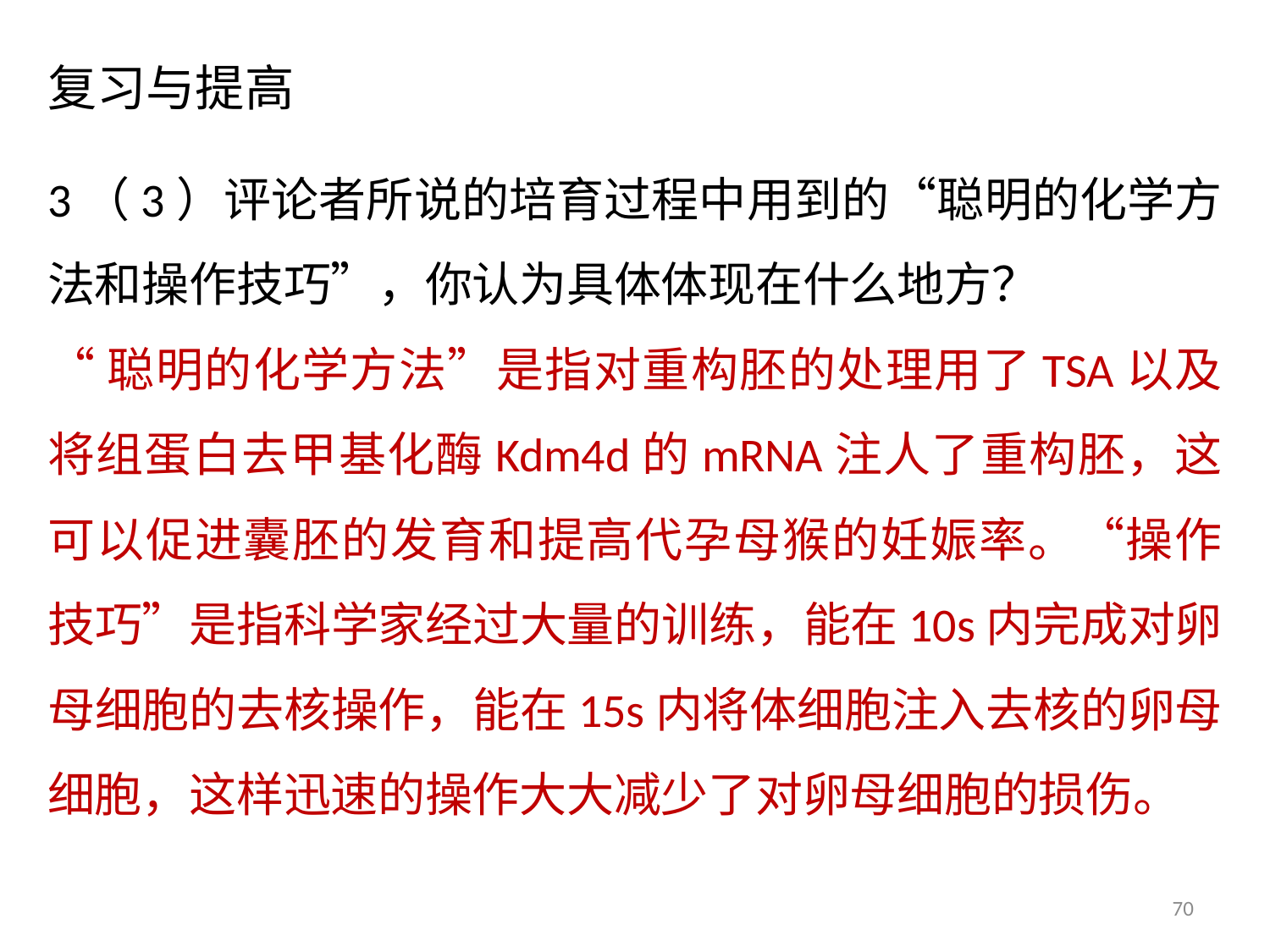

复习与提高
3（3）评论者所说的培育过程中用到的“聪明的化学方法和操作技巧”，你认为具体体现在什么地方？
“聪明的化学方法”是指对重构胚的处理用了TSA以及将组蛋白去甲基化酶Kdm4d的mRNA注人了重构胚，这可以促进囊胚的发育和提高代孕母猴的妊娠率。“操作技巧”是指科学家经过大量的训练，能在10s内完成对卵母细胞的去核操作，能在15s内将体细胞注入去核的卵母细胞，这样迅速的操作大大减少了对卵母细胞的损伤。
70